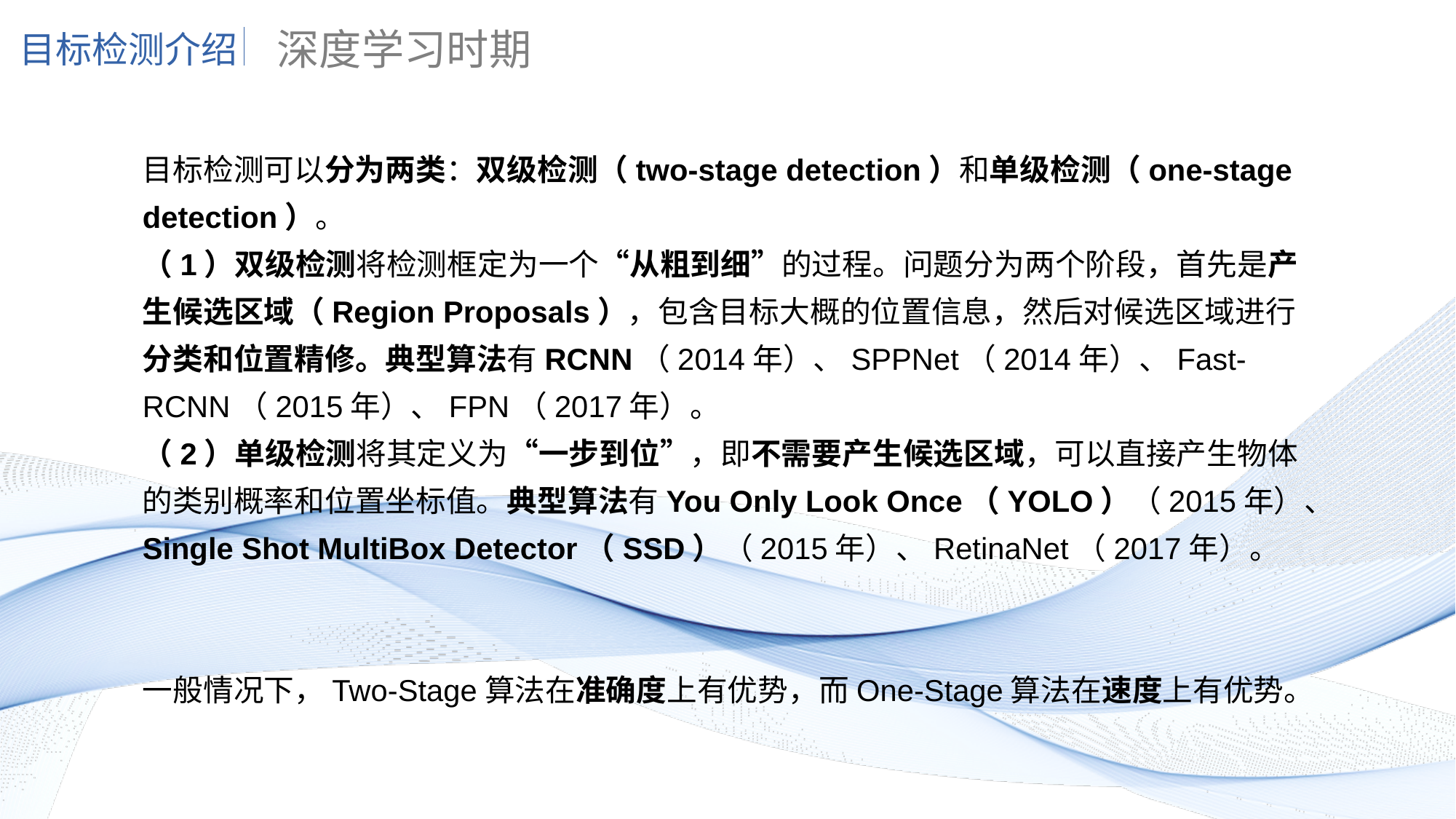

深度学习时期
目标检测介绍
目标检测可以分为两类：双级检测（two-stage detection）和单级检测（one-stage detection）。
（1）双级检测将检测框定为一个“从粗到细”的过程。问题分为两个阶段，首先是产生候选区域（Region Proposals），包含目标大概的位置信息，然后对候选区域进行分类和位置精修。典型算法有RCNN（2014年）、SPPNet（2014年）、Fast-RCNN（2015年）、FPN（2017年）。
（2）单级检测将其定义为“一步到位”，即不需要产生候选区域，可以直接产生物体的类别概率和位置坐标值。典型算法有You Only Look Once（YOLO）（2015年）、Single Shot MultiBox Detector（SSD）（2015年）、RetinaNet（2017年）。

一般情况下，Two-Stage算法在准确度上有优势，而One-Stage算法在速度上有优势。